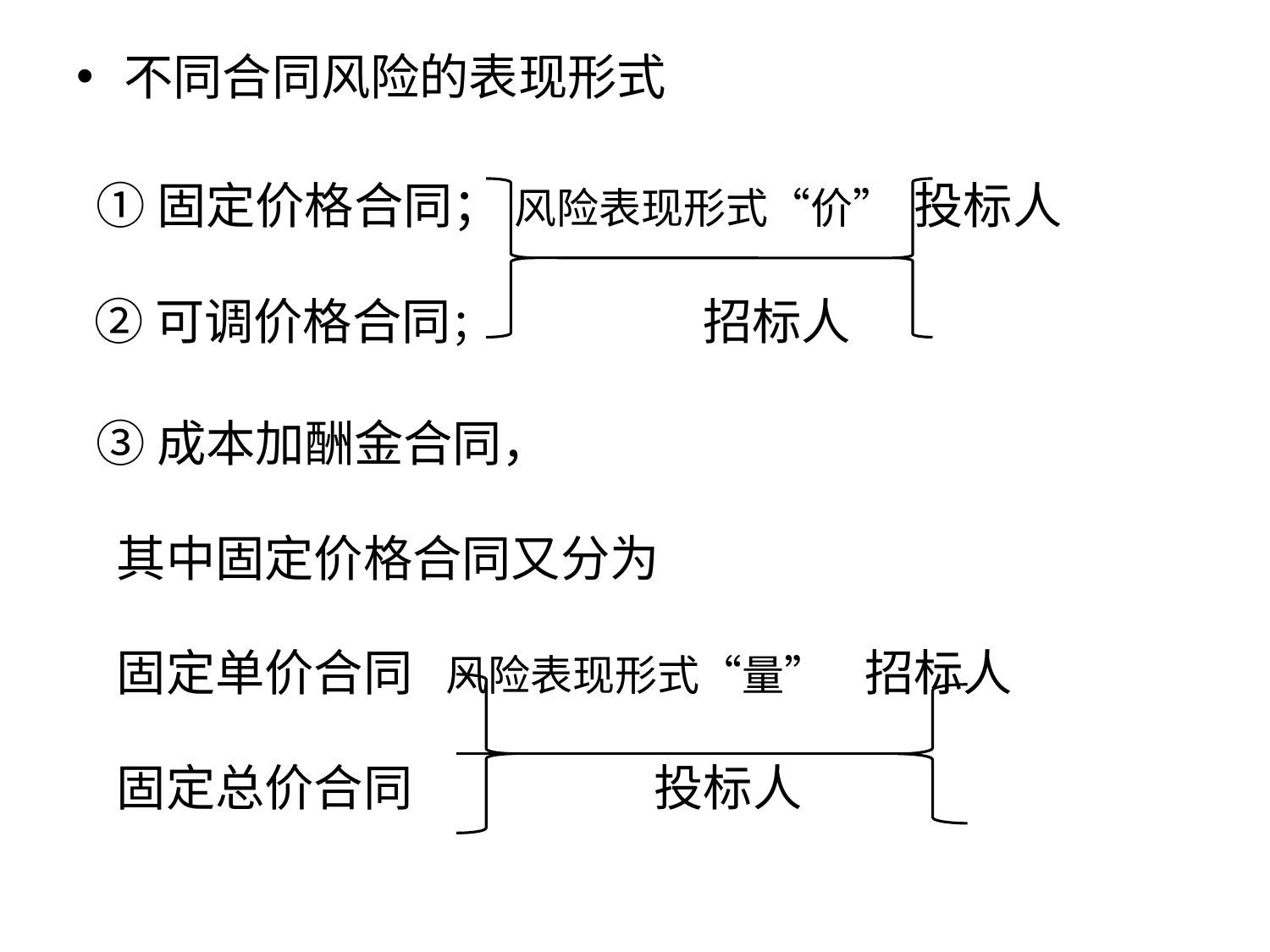

不同合同风险的表现形式

  ①固定价格合同； 风险表现形式“价”  投标人

  ②可调价格合同；                      招标人

  ③成本加酬金合同，

   其中固定价格合同又分为

   固定单价合同   风险表现形式“量”    招标人

   固定总价合同                      投标人